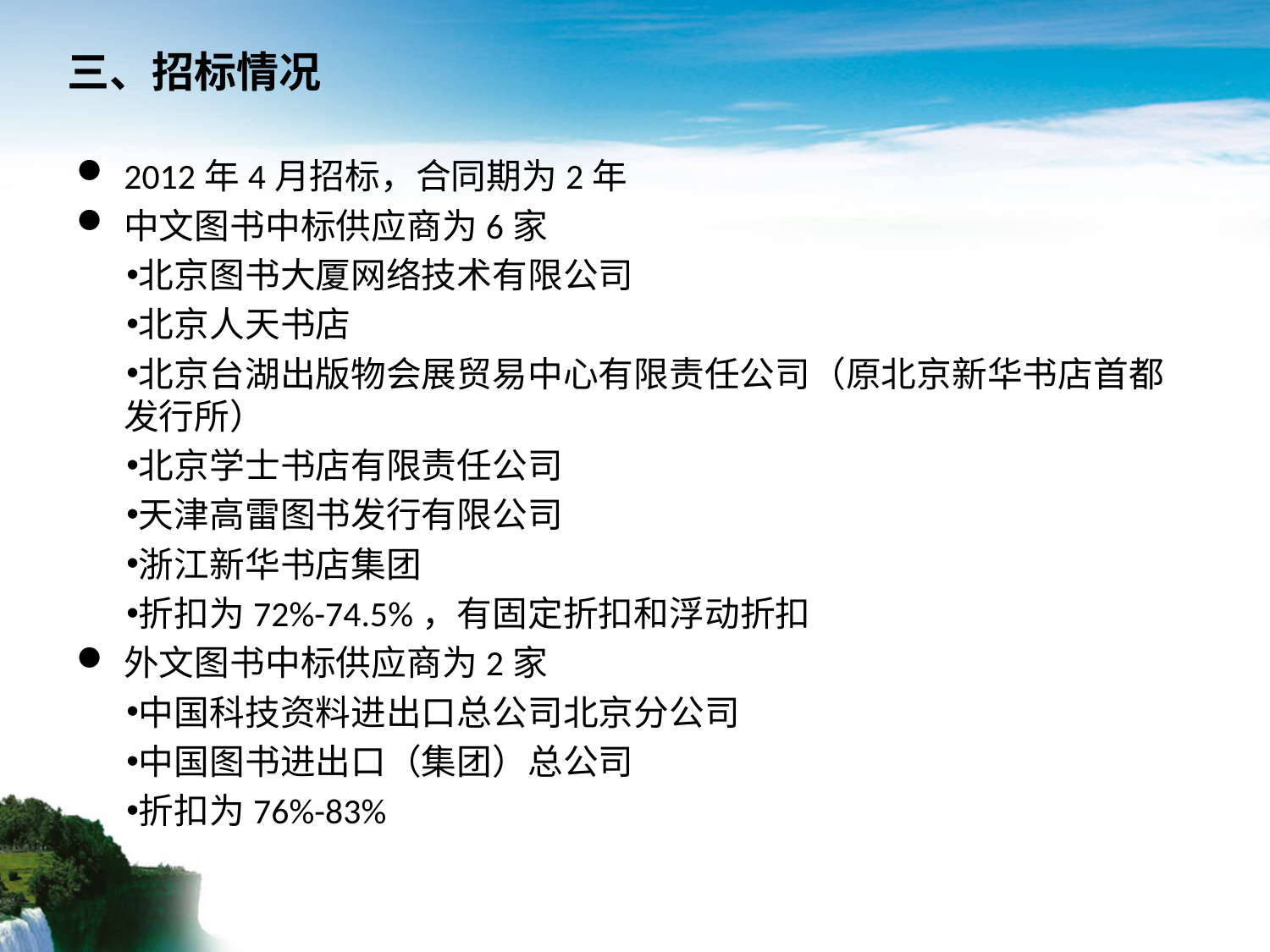

# 三、招标情况
2012年4月招标，合同期为2年
中文图书中标供应商为6家
北京图书大厦网络技术有限公司
北京人天书店
北京台湖出版物会展贸易中心有限责任公司（原北京新华书店首都发行所）
北京学士书店有限责任公司
天津高雷图书发行有限公司
浙江新华书店集团
折扣为72%-74.5%，有固定折扣和浮动折扣
外文图书中标供应商为2家
中国科技资料进出口总公司北京分公司
中国图书进出口（集团）总公司
折扣为76%-83%